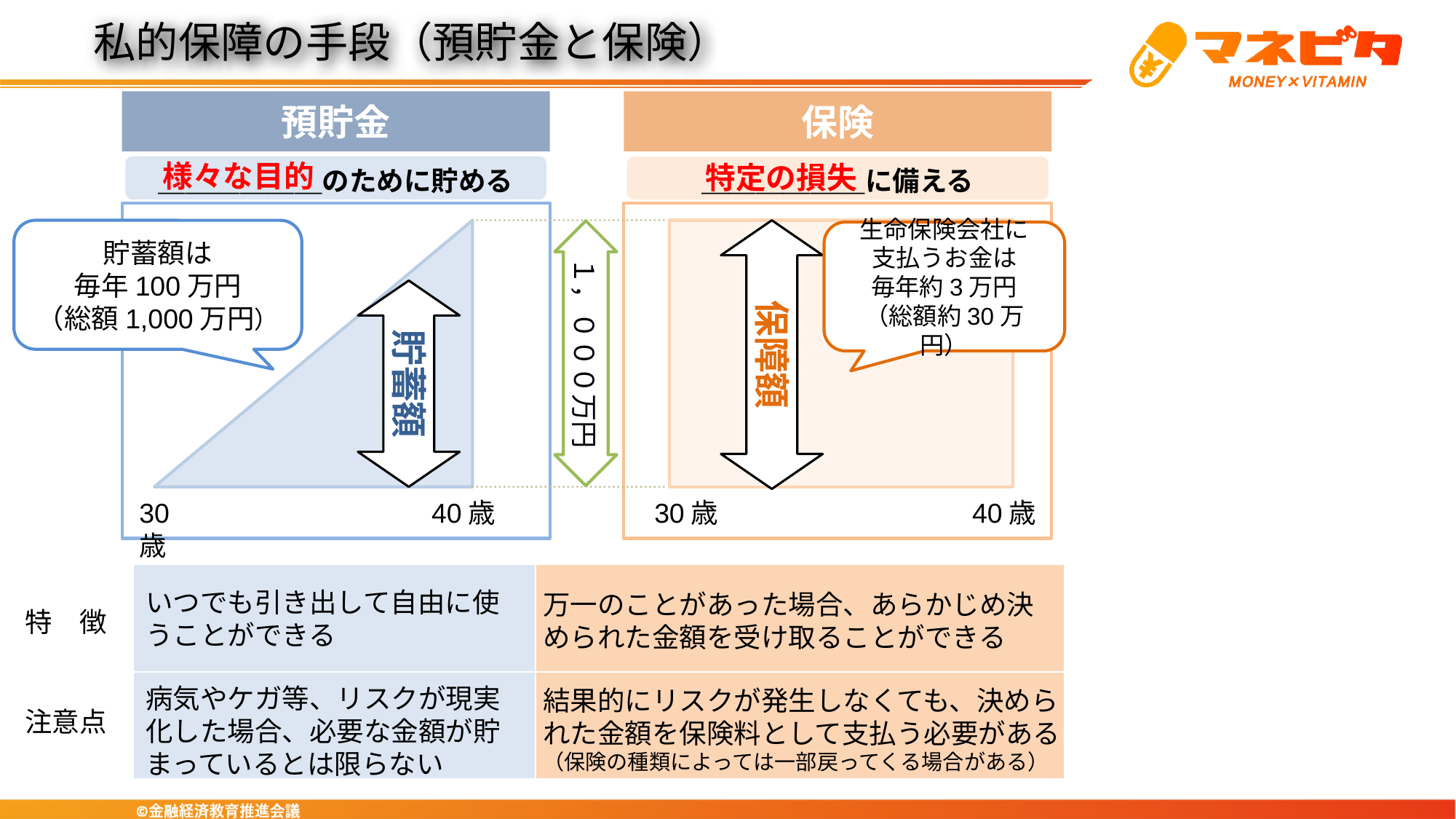

私的保障の手段（預貯金と保険）
預貯金
保険
様々な目的
特定の損失
＿＿＿＿＿＿のために貯める
＿＿＿＿＿＿に備える

貯蓄額は
毎年100万円
（総額1,000万円）
保障額

１，０００万円
生命保険会社に
支払うお金は
毎年約3万円
（総額約30万円）
貯蓄額
30歳
40歳
30歳
40歳
|  |  |  |
| --- | --- | --- |
| デメリット |  |  |
いつでも引き出して自由に使うことができる
万一のことがあった場合、あらかじめ決められた金額を受け取ることができる
特　徴
病気やケガ等、リスクが現実化した場合、必要な金額が貯まっているとは限らない
結果的にリスクが発生しなくても、決められた金額を保険料として支払う必要がある（保険の種類によっては一部戻ってくる場合がある）
注意点